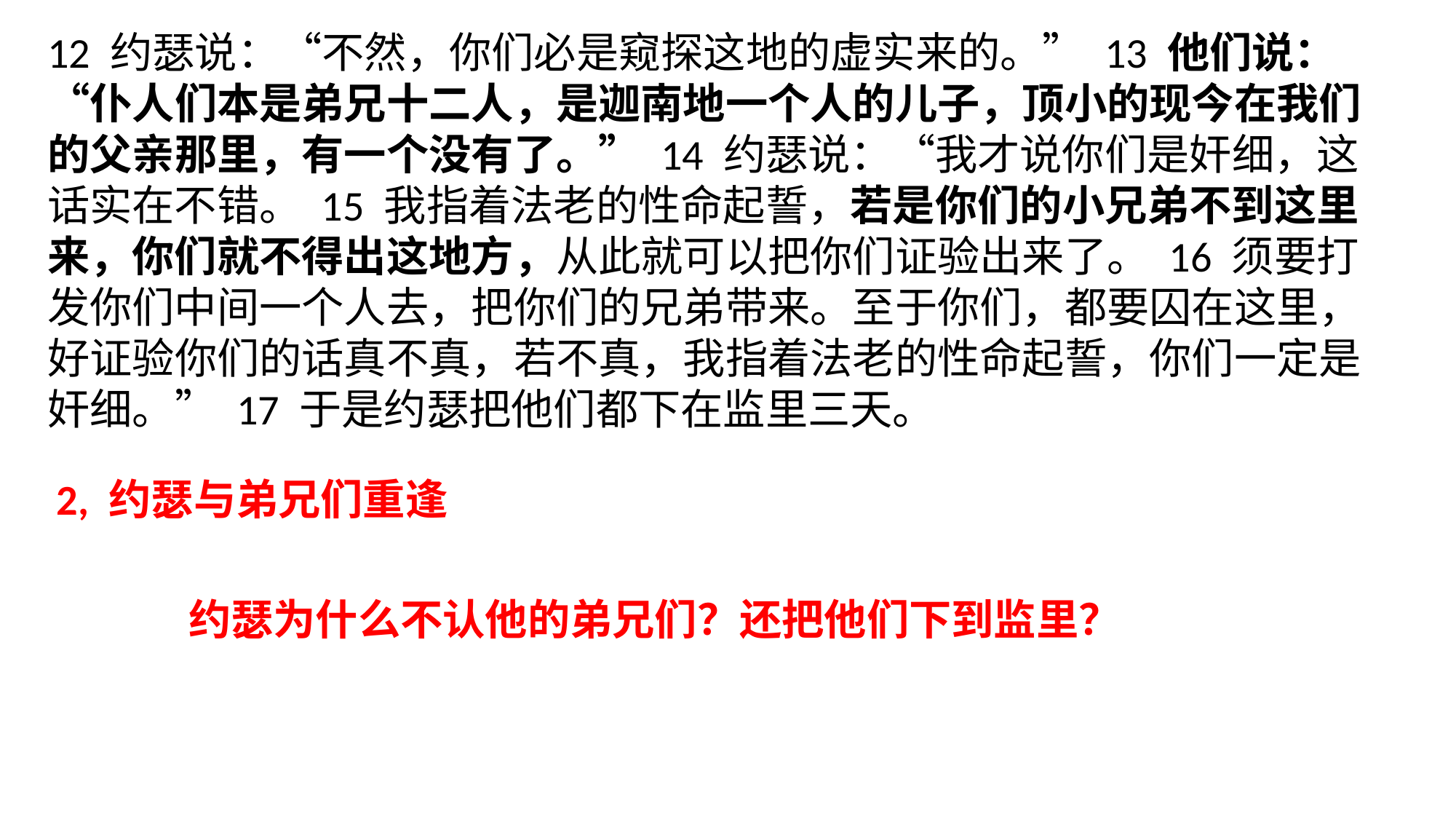

‪12 约瑟说：“不然，你们必是窥探这地的虚实来的。” 13 他们说：“仆人们本是弟兄十二人，是迦南地一个人的儿子，顶小的现今在我们的父亲那里，有一个没有了。” 14 约瑟说：“我才说你们是奸细，这话实在不错。 15 我指着法老的性命起誓，若是你们的小兄弟不到这里来，你们就不得出这地方，从此就可以把你们证验出来了。 16 须要打发你们中间一个人去，把你们的兄弟带来。至于你们，都要囚在这里，好证验你们的话真不真，若不真，我指着法老的性命起誓，你们一定是奸细。” 17 于是约瑟把他们都下在监里三天。
2, 约瑟与弟兄们重逢
约瑟为什么不认他的弟兄们？还把他们下到监里？